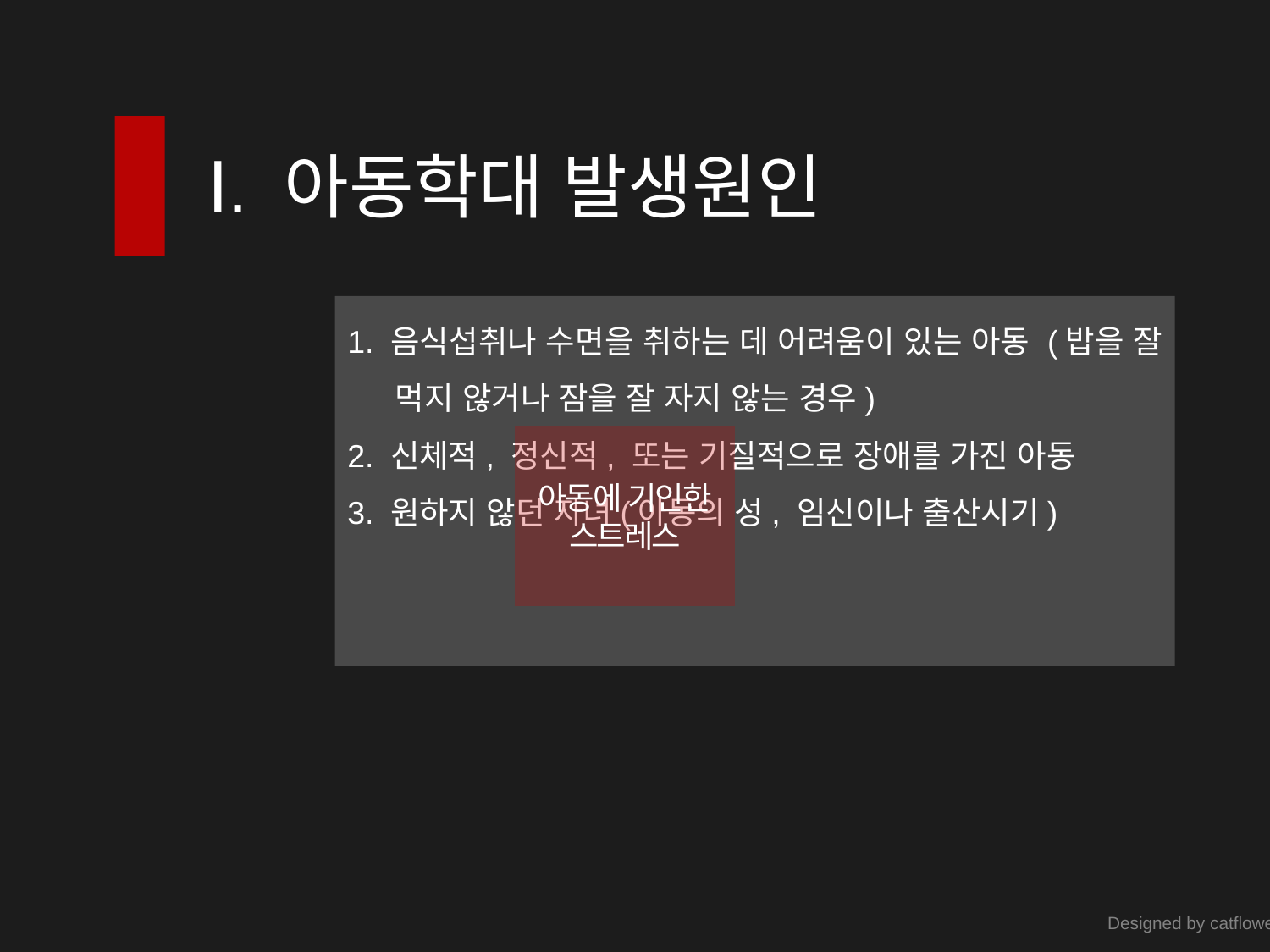

Ⅰ. 아동학대 발생원인
1. 음식섭취나 수면을 취하는 데 어려움이 있는 아동 (밥을 잘 먹지 않거나 잠을 잘 자지 않는 경우)
2. 신체적, 정신적, 또는 기질적으로 장애를 가진 아동
3. 원하지 않던 자녀(아동의 성, 임신이나 출산시기)
아동에 기인한
스트레스
Designed by catflowerbox